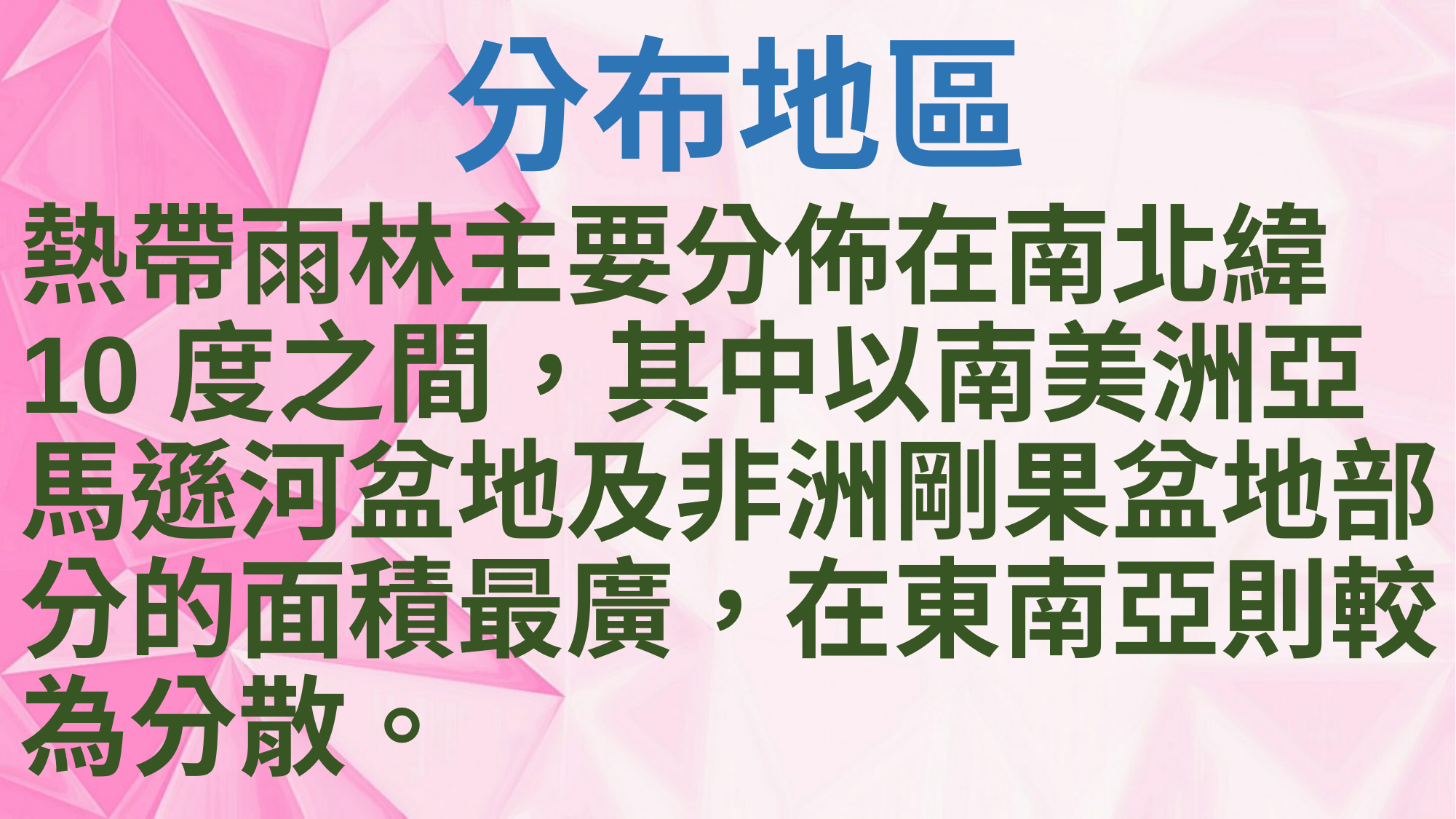

# 分布地區
熱帶雨林主要分佈在南北緯10度之間，其中以南美洲亞馬遜河盆地及非洲剛果盆地部分的面積最廣，在東南亞則較為分散。